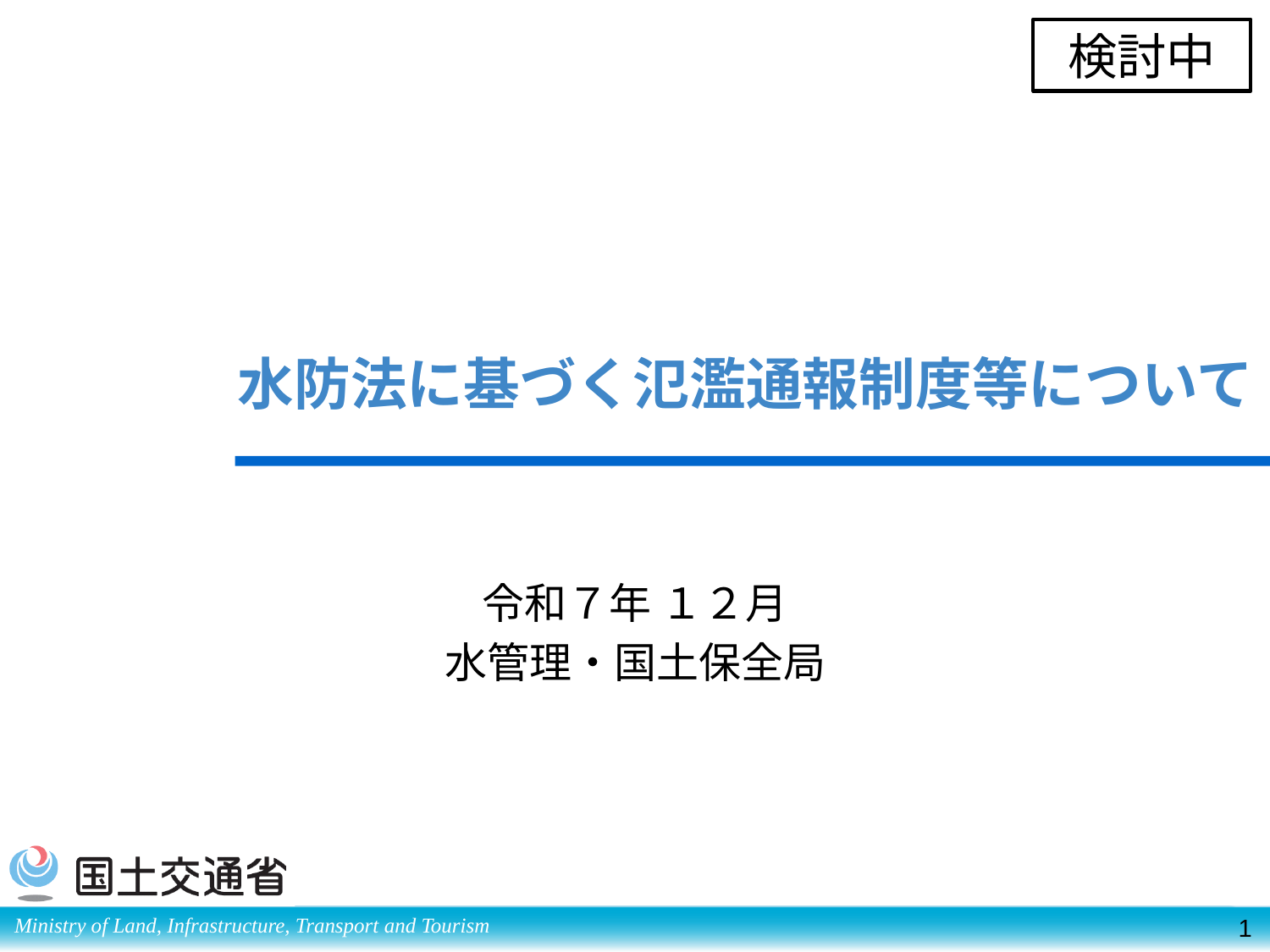

検討中
# 水防法に基づく氾濫通報制度等について
令和７年 １２月
水管理・国土保全局